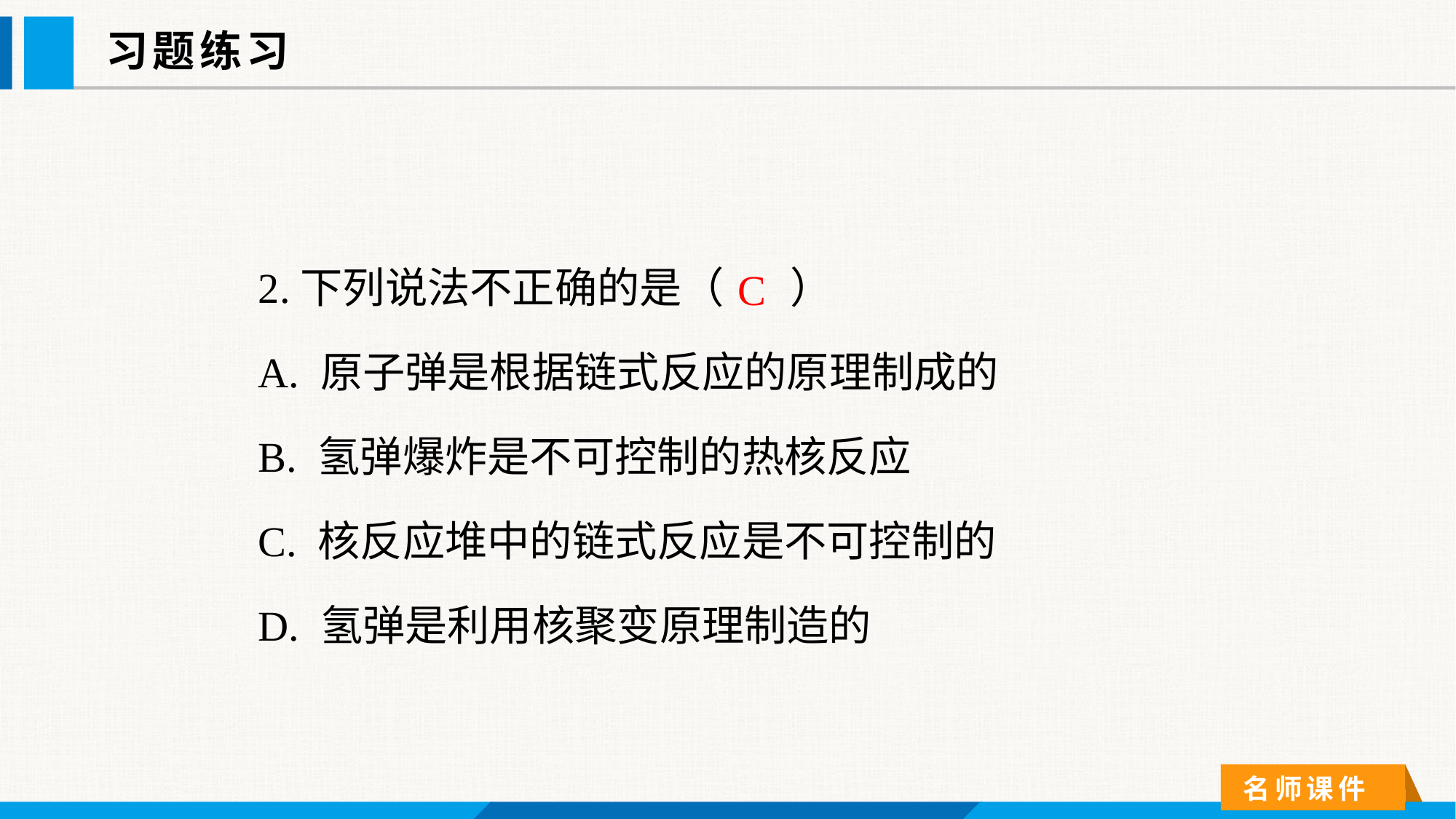

习题练习
2.下列说法不正确的是（       ）
A. 原子弹是根据链式反应的原理制成的
B. 氢弹爆炸是不可控制的热核反应
C. 核反应堆中的链式反应是不可控制的
D. 氢弹是利用核聚变原理制造的
C